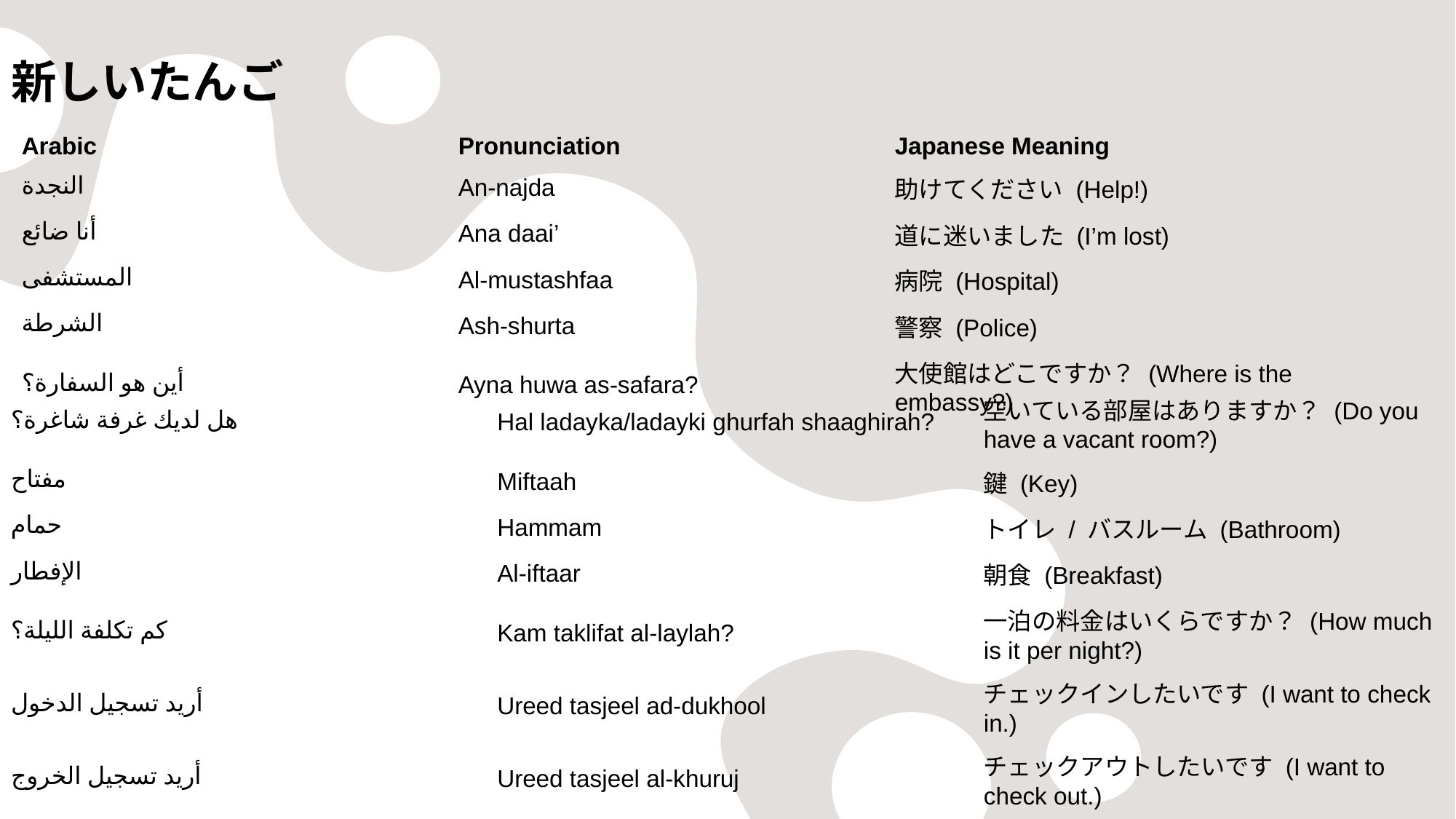

# 新しいたんご
| Arabic | Pronunciation | Japanese Meaning |
| --- | --- | --- |
| النجدة | An-najda | 助けてください (Help!) |
| أنا ضائع | Ana daai’ | 道に迷いました (I’m lost) |
| المستشفى | Al-mustashfaa | 病院 (Hospital) |
| الشرطة | Ash-shurta | 警察 (Police) |
| أين هو السفارة؟ | Ayna huwa as-safara? | 大使館はどこですか？ (Where is the embassy?) |
|  |  |  |
| --- | --- | --- |
| هل لديك غرفة شاغرة؟ | Hal ladayka/ladayki ghurfah shaaghirah? | 空いている部屋はありますか？ (Do you have a vacant room?) |
| مفتاح | Miftaah | 鍵 (Key) |
| حمام | Hammam | トイレ / バスルーム (Bathroom) |
| الإفطار | Al-iftaar | 朝食 (Breakfast) |
| كم تكلفة الليلة؟ | Kam taklifat al-laylah? | 一泊の料金はいくらですか？ (How much is it per night?) |
| أريد تسجيل الدخول | Ureed tasjeel ad-dukhool | チェックインしたいです (I want to check in.) |
| أريد تسجيل الخروج | Ureed tasjeel al-khuruj | チェックアウトしたいです (I want to check out.) |